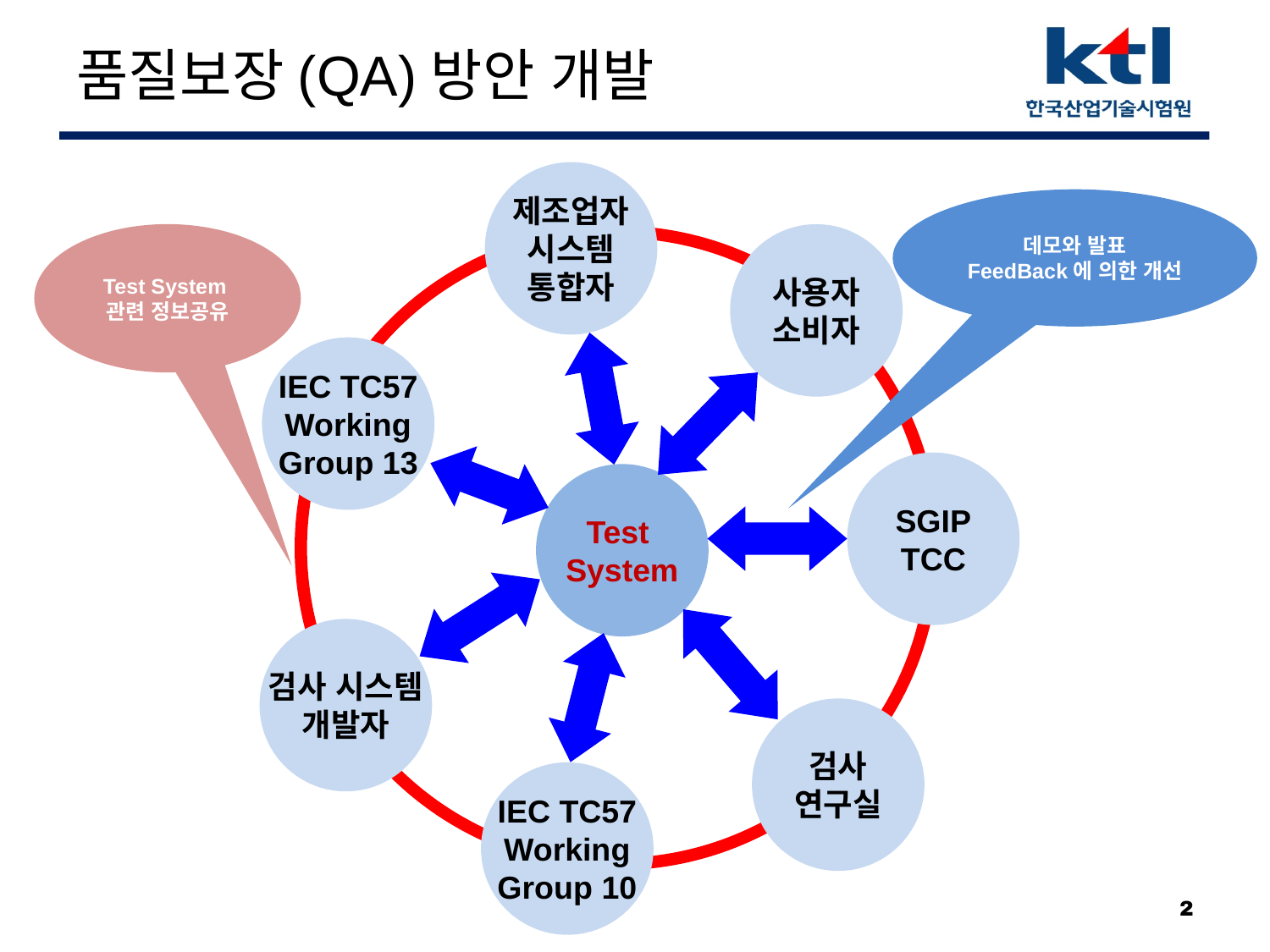

# 품질보장(QA)방안 개발
제조업자
시스템
통합자
데모와 발표
FeedBack에 의한 개선
Test System관련 정보공유
사용자
소비자

IEC TC57
Working
Group 13

SGIP
TCC

Test
System

검사 시스템
개발자

검사
연구실
IEC TC57
Working
Group 10
2